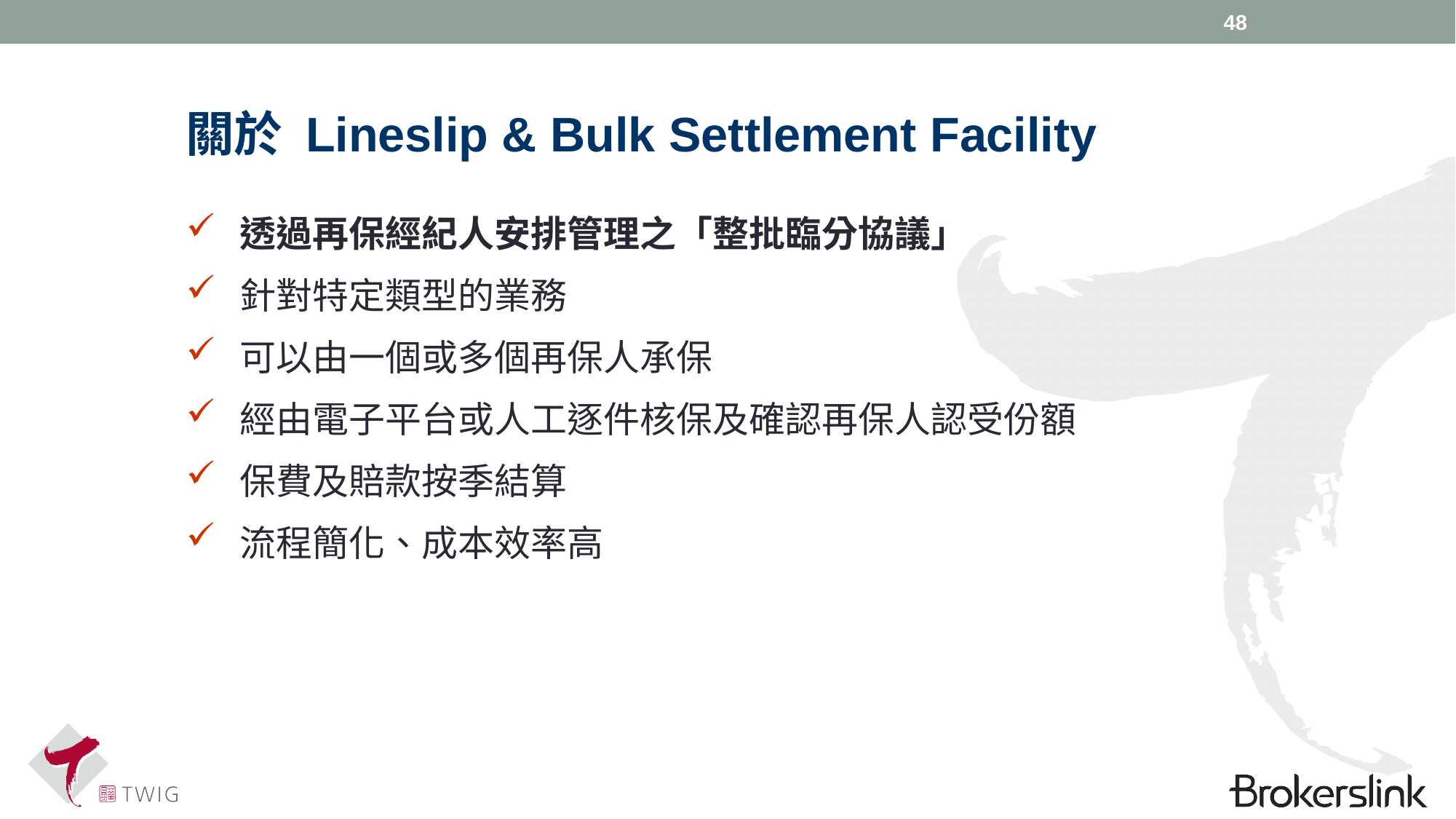

48
關於 Lineslip & Bulk Settlement Facility
透過再保經紀人安排管理之「整批臨分協議」
針對特定類型的業務
可以由一個或多個再保人承保
經由電子平台或人工逐件核保及確認再保人認受份額
保費及賠款按季結算
流程簡化、成本效率高